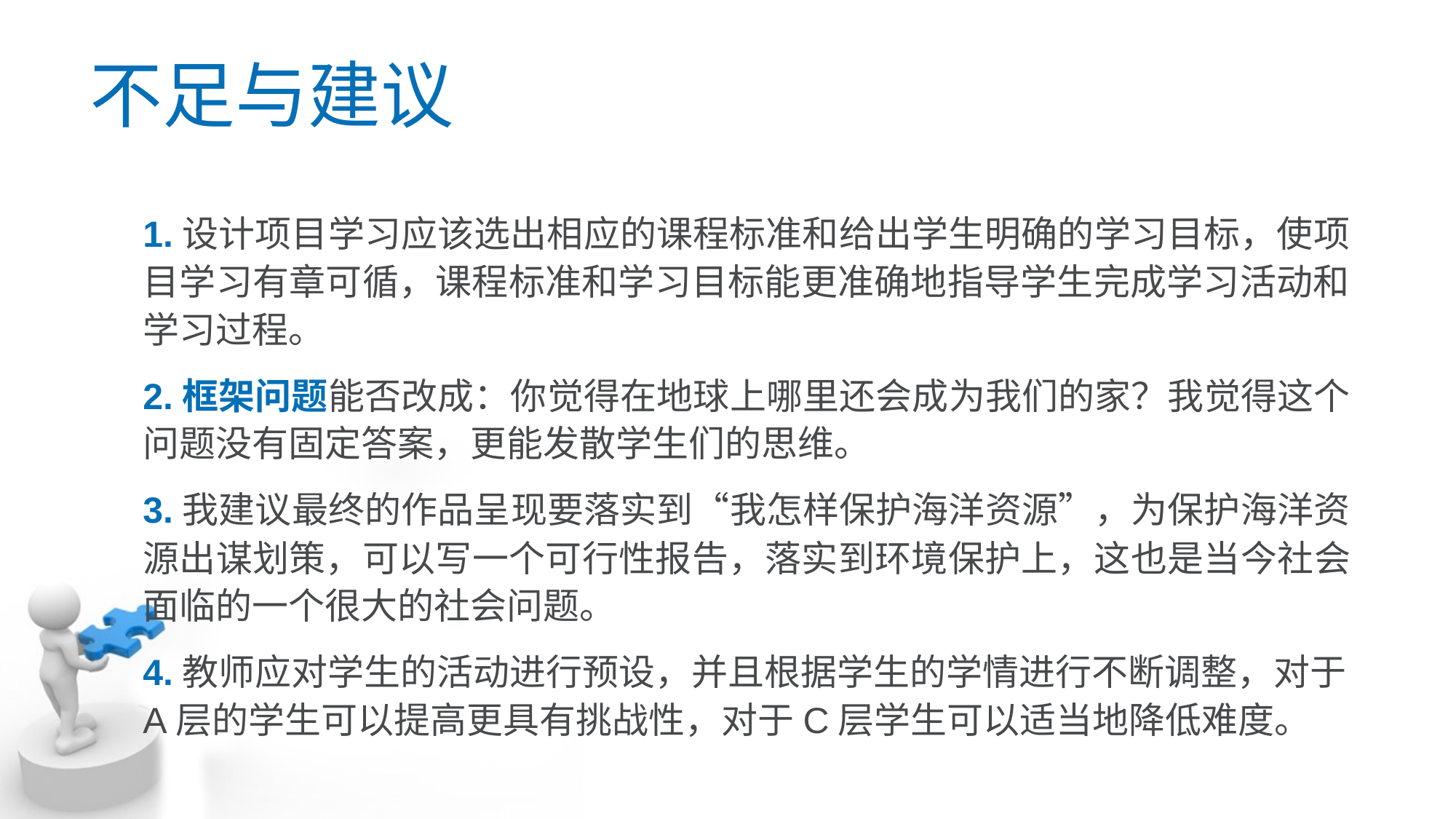

不足与建议
1.设计项目学习应该选出相应的课程标准和给出学生明确的学习目标，使项目学习有章可循，课程标准和学习目标能更准确地指导学生完成学习活动和学习过程。
2.框架问题能否改成：你觉得在地球上哪里还会成为我们的家？我觉得这个问题没有固定答案，更能发散学生们的思维。
3.我建议最终的作品呈现要落实到“我怎样保护海洋资源”，为保护海洋资源出谋划策，可以写一个可行性报告，落实到环境保护上，这也是当今社会面临的一个很大的社会问题。
4.教师应对学生的活动进行预设，并且根据学生的学情进行不断调整，对于A层的学生可以提高更具有挑战性，对于C层学生可以适当地降低难度。

        注：依据《单元作品集评价量规》，结合案例相应内容，详细说明案例哪些做的不够好，还有改进提高的空间，并提出自己的建议